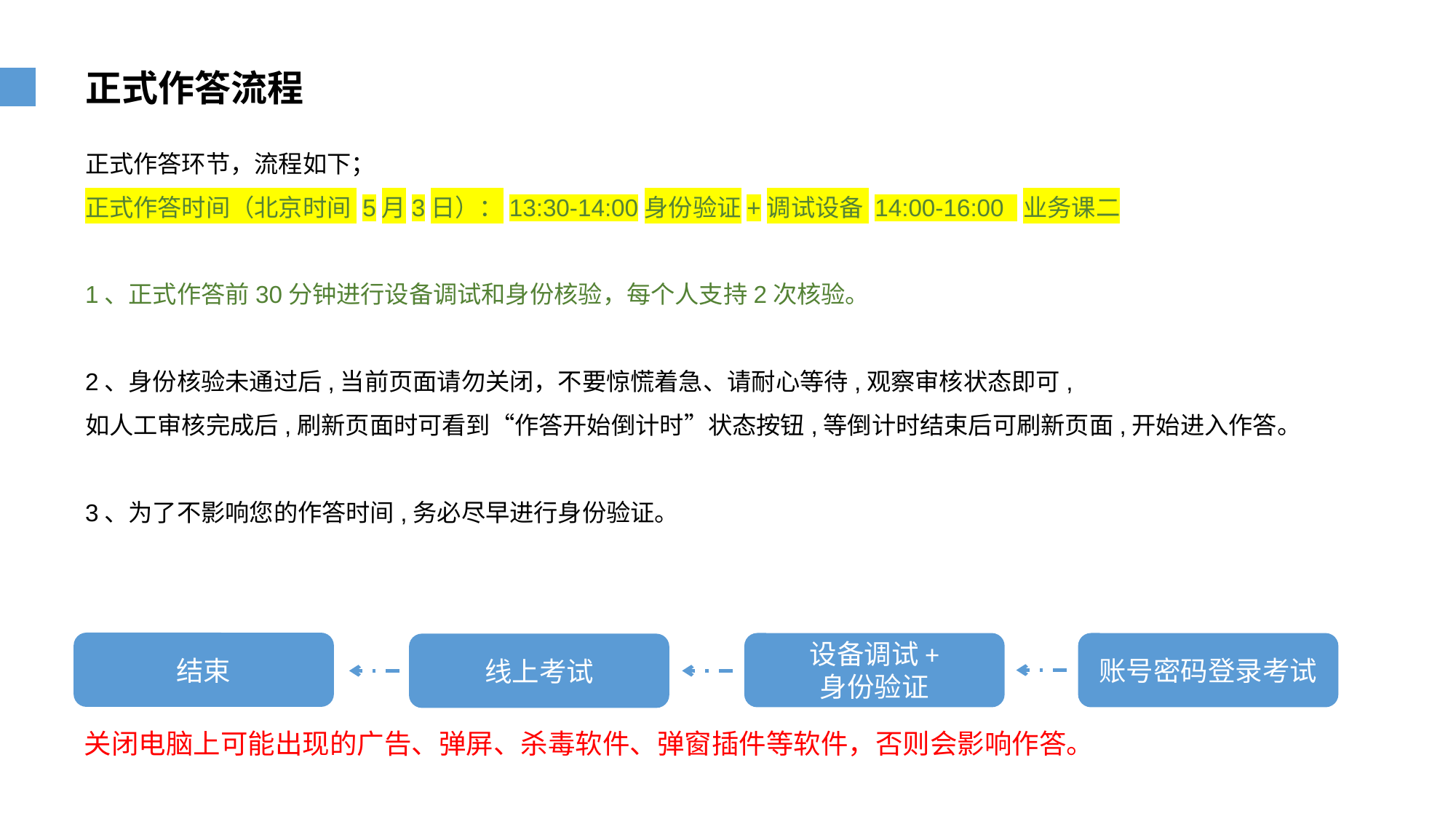

正式作答流程

正式作答环节，流程如下；
正式作答时间（北京时间 5月3日）：13:30-14:00身份验证+调试设备 14:00-16:00  业务课二

1、正式作答前30分钟进行设备调试和身份核验，每个人支持2次核验。

2、身份核验未通过后,当前页面请勿关闭，不要惊慌着急、请耐心等待,观察审核状态即可,
如人工审核完成后,刷新页面时可看到“作答开始倒计时”状态按钮,等倒计时结束后可刷新页面,开始进入作答。

3、为了不影响您的作答时间,务必尽早进行身份验证。

结束
设备调试+
身份验证
账号密码登录考试
线上考试
关闭电脑上可能出现的广告、弹屏、杀毒软件、弹窗插件等软件，否则会影响作答。